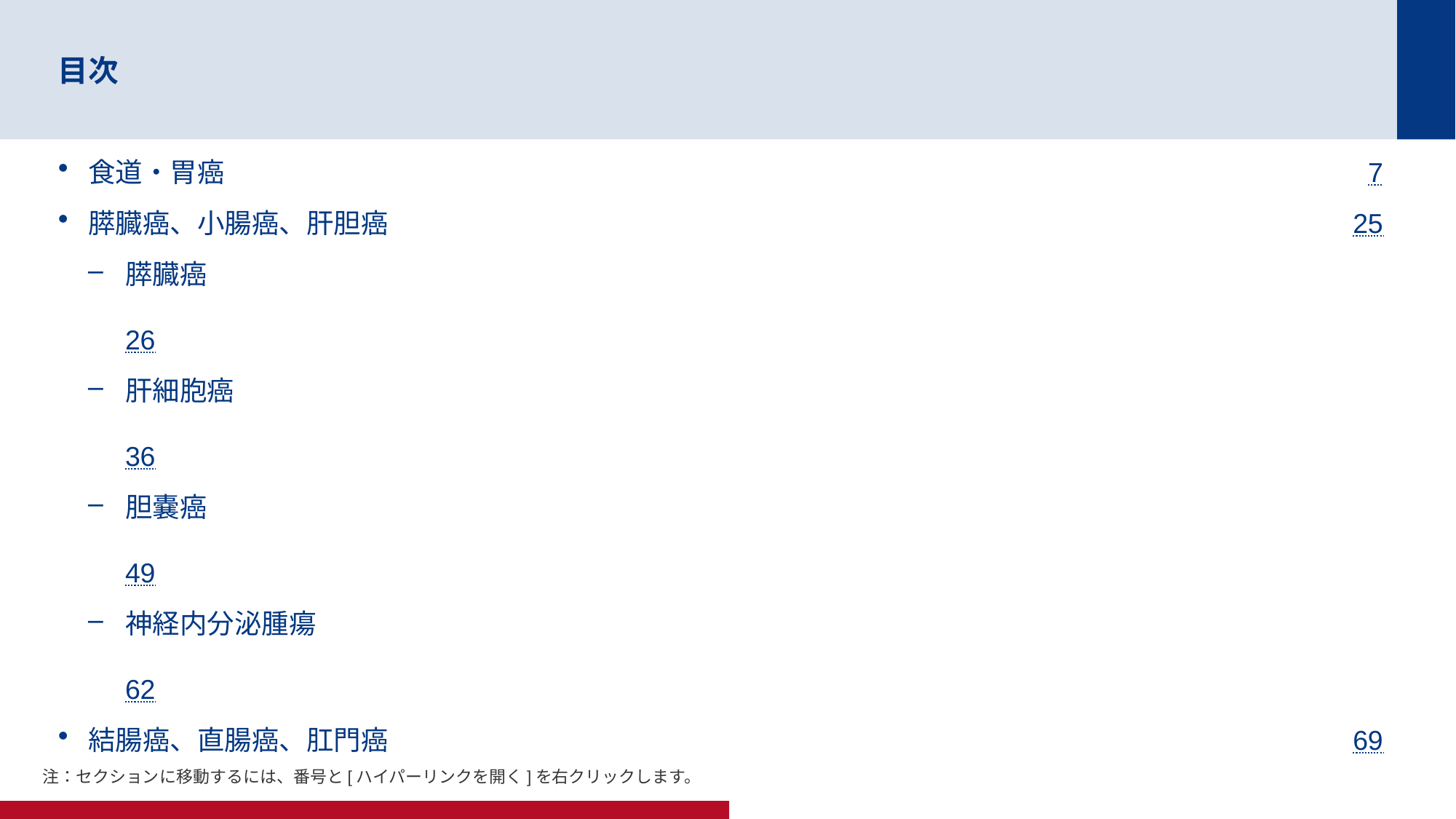

# 目次
食道・胃癌	7
膵臓癌、小腸癌、肝胆癌	25
膵臓癌	26
肝細胞癌	36
胆嚢癌	49
神経内分泌腫瘍	62
結腸癌、直腸癌、肛門癌	69
注：セクションに移動するには、番号と[ハイパーリンクを開く]を右クリックします。